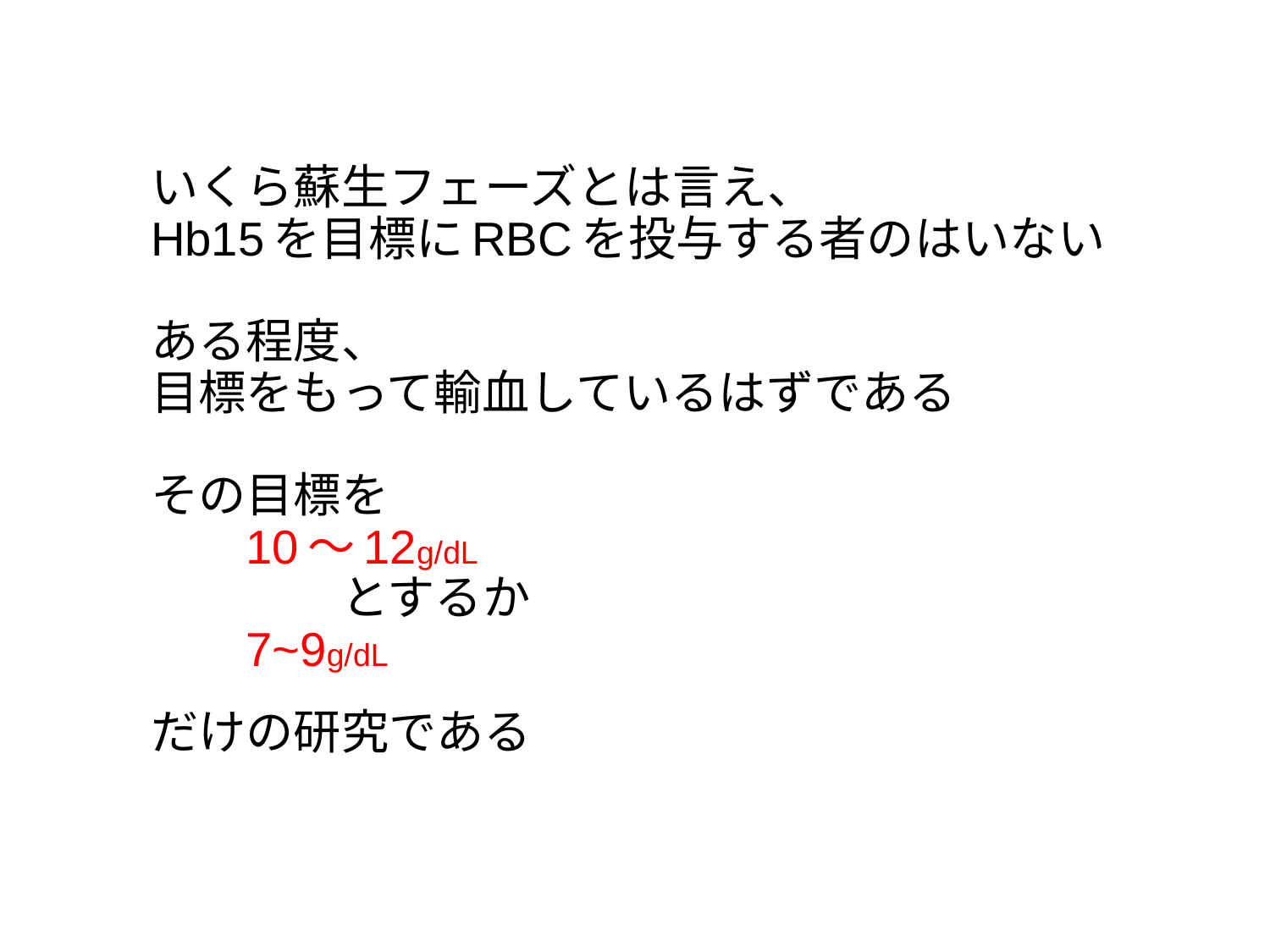

# いくら蘇生フェーズとは言え、 Hb15を目標にRBCを投与する者のはいない ある程度、 目標をもって輸血しているはずである その目標を 10～12g/dL 　		とするか 7~9g/dL だけの研究である